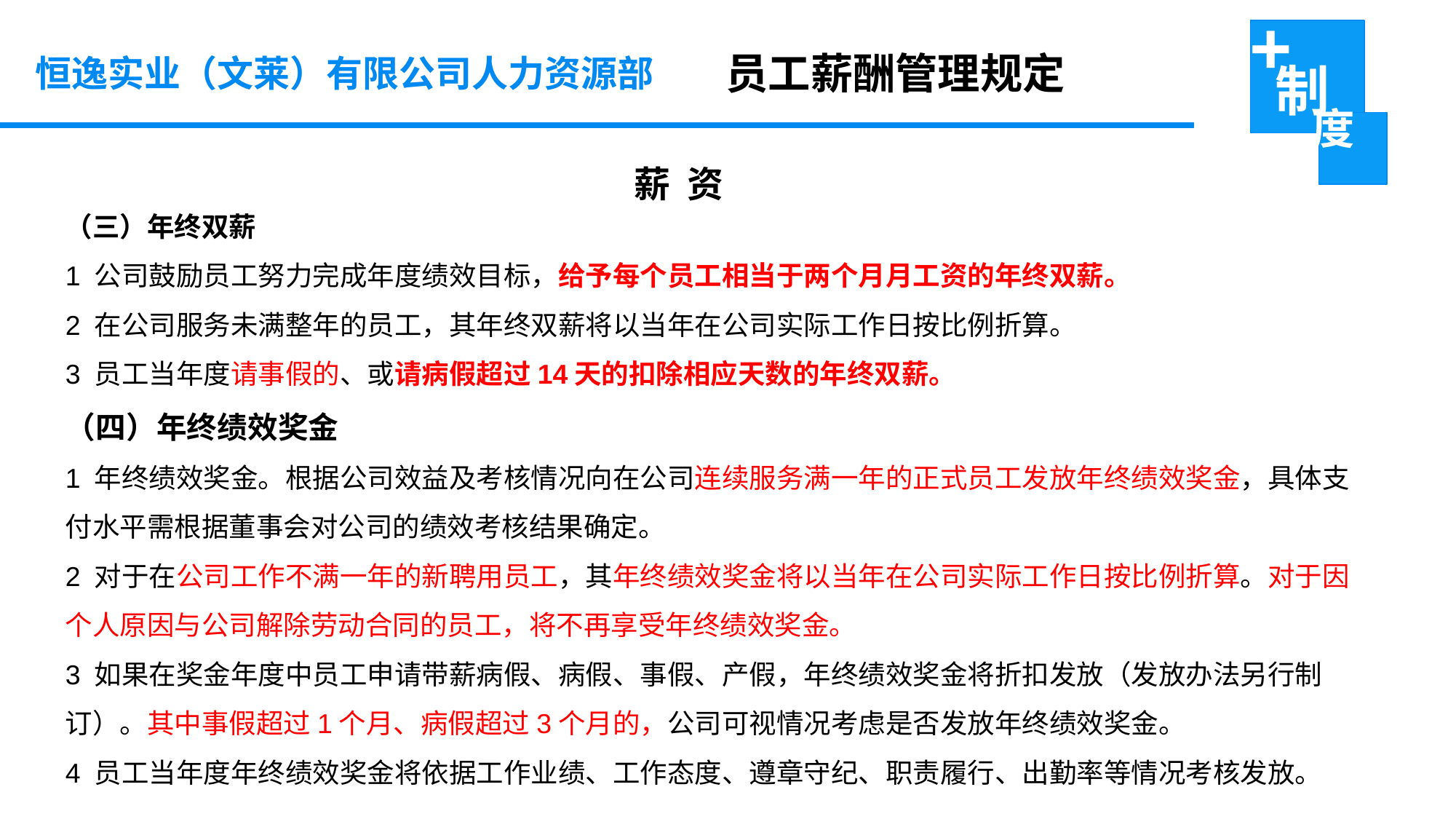

员工薪酬管理规定
恒逸实业（文莱）有限公司人力资源部
 薪  资
（三）年终双薪
1 公司鼓励员工努力完成年度绩效目标，给予每个员工相当于两个月月工资的年终双薪。
2 在公司服务未满整年的员工，其年终双薪将以当年在公司实际工作日按比例折算。
3 员工当年度请事假的、或请病假超过14天的扣除相应天数的年终双薪。
（四）年终绩效奖金
1 年终绩效奖金。根据公司效益及考核情况向在公司连续服务满一年的正式员工发放年终绩效奖金，具体支付水平需根据董事会对公司的绩效考核结果确定。
2 对于在公司工作不满一年的新聘用员工，其年终绩效奖金将以当年在公司实际工作日按比例折算。对于因个人原因与公司解除劳动合同的员工，将不再享受年终绩效奖金。
3 如果在奖金年度中员工申请带薪病假、病假、事假、产假，年终绩效奖金将折扣发放（发放办法另行制订）。其中事假超过1个月、病假超过3个月的，公司可视情况考虑是否发放年终绩效奖金。
4 员工当年度年终绩效奖金将依据工作业绩、工作态度、遵章守纪、职责履行、出勤率等情况考核发放。